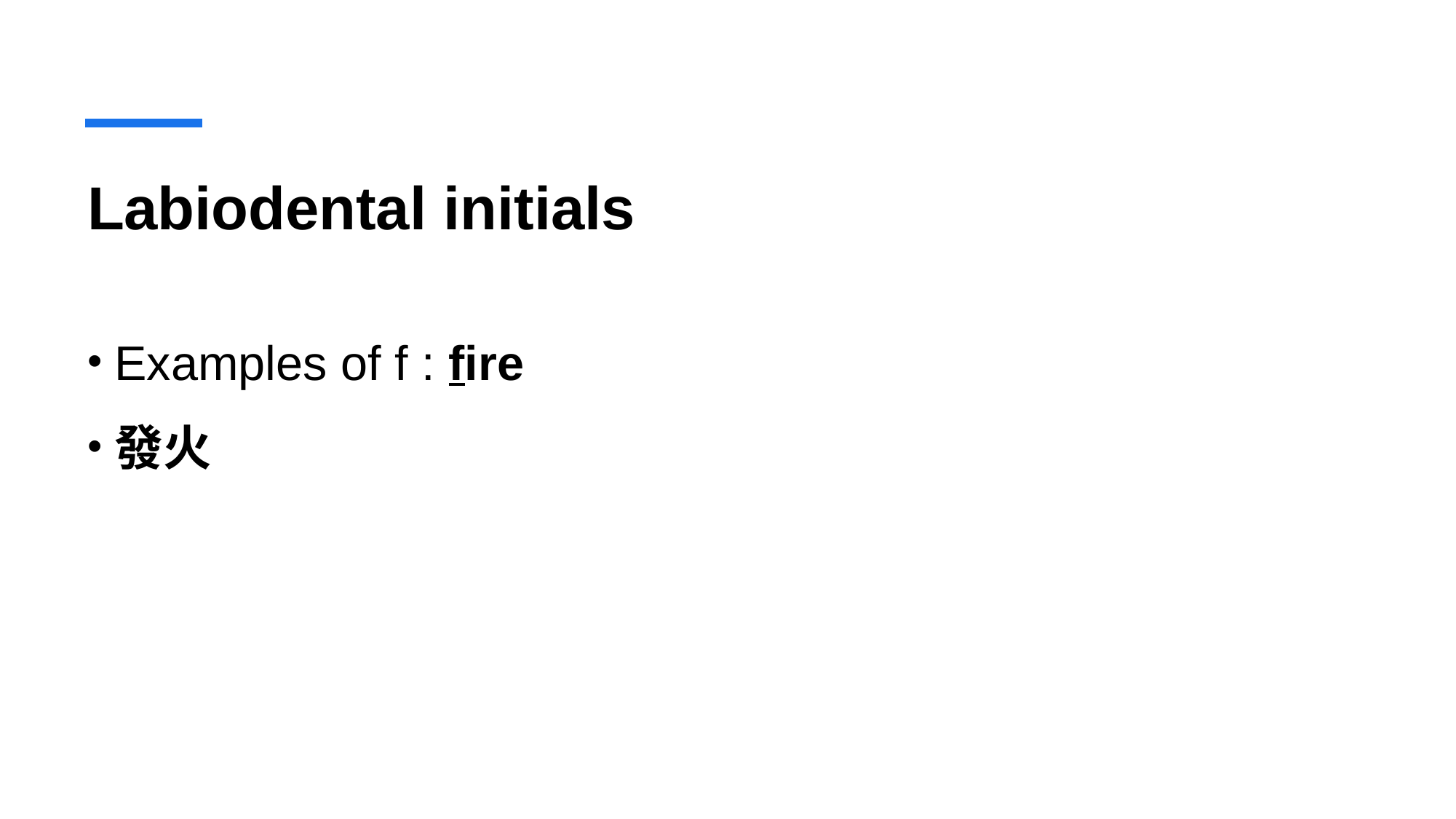

# Labiodental initials
Examples of f : fire
發火